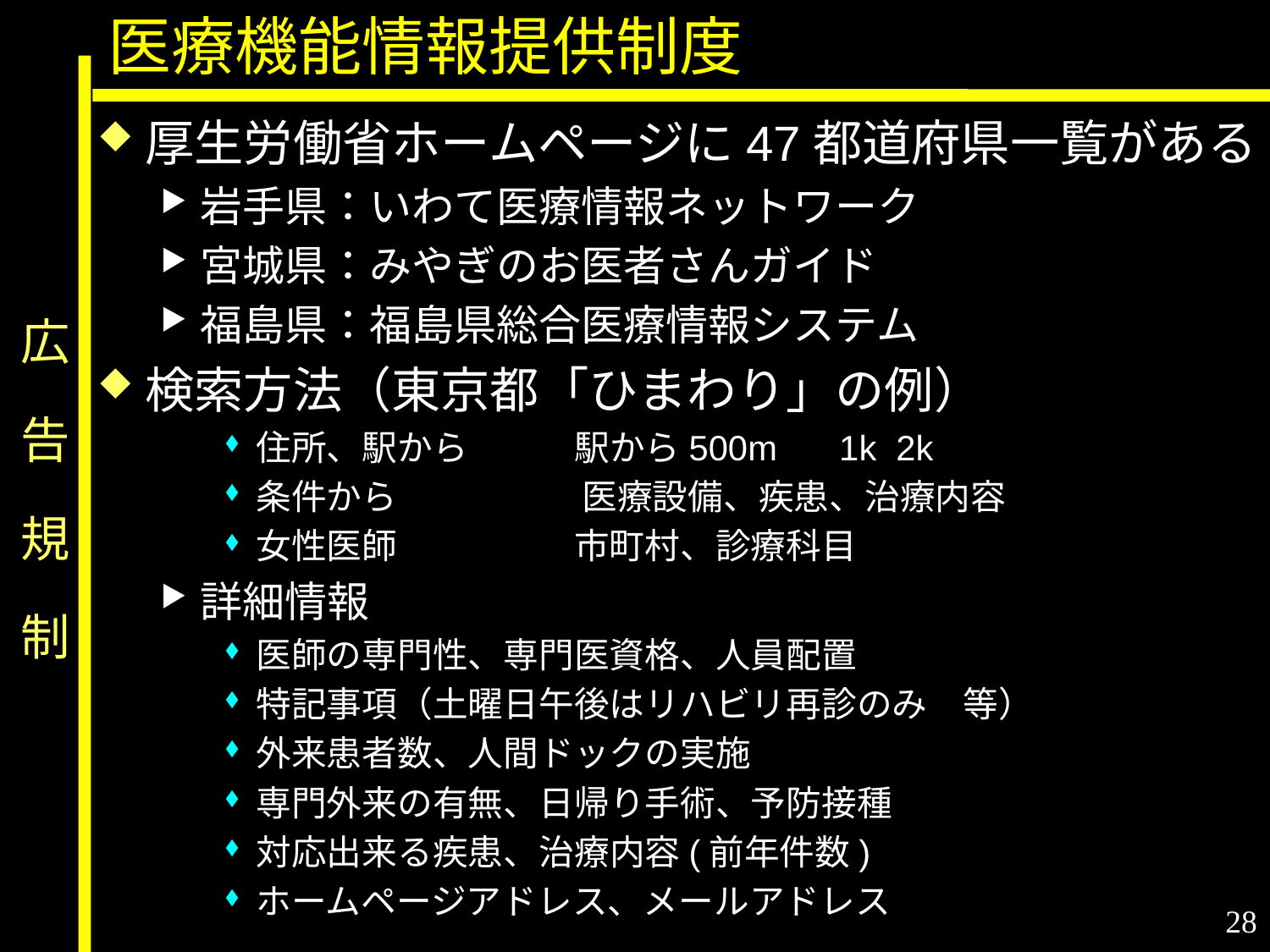

医療機能情報提供制度

厚生労働省ホームページに47都道府県一覧がある
岩手県：いわて医療情報ネットワーク
宮城県：みやぎのお医者さんガイド
福島県：福島県総合医療情報システム
検索方法（東京都「ひまわり」の例）
住所、駅から　　　駅から500m 　1k  2k
条件から　　　　　 医療設備、疾患、治療内容
女性医師　　　　　市町村、診療科目
詳細情報
医師の専門性、専門医資格、人員配置
特記事項（土曜日午後はリハビリ再診のみ　等）
外来患者数、人間ドックの実施
専門外来の有無、日帰り手術、予防接種
対応出来る疾患、治療内容(前年件数)
ホームページアドレス、メールアドレス
# 広　告　規　制
28